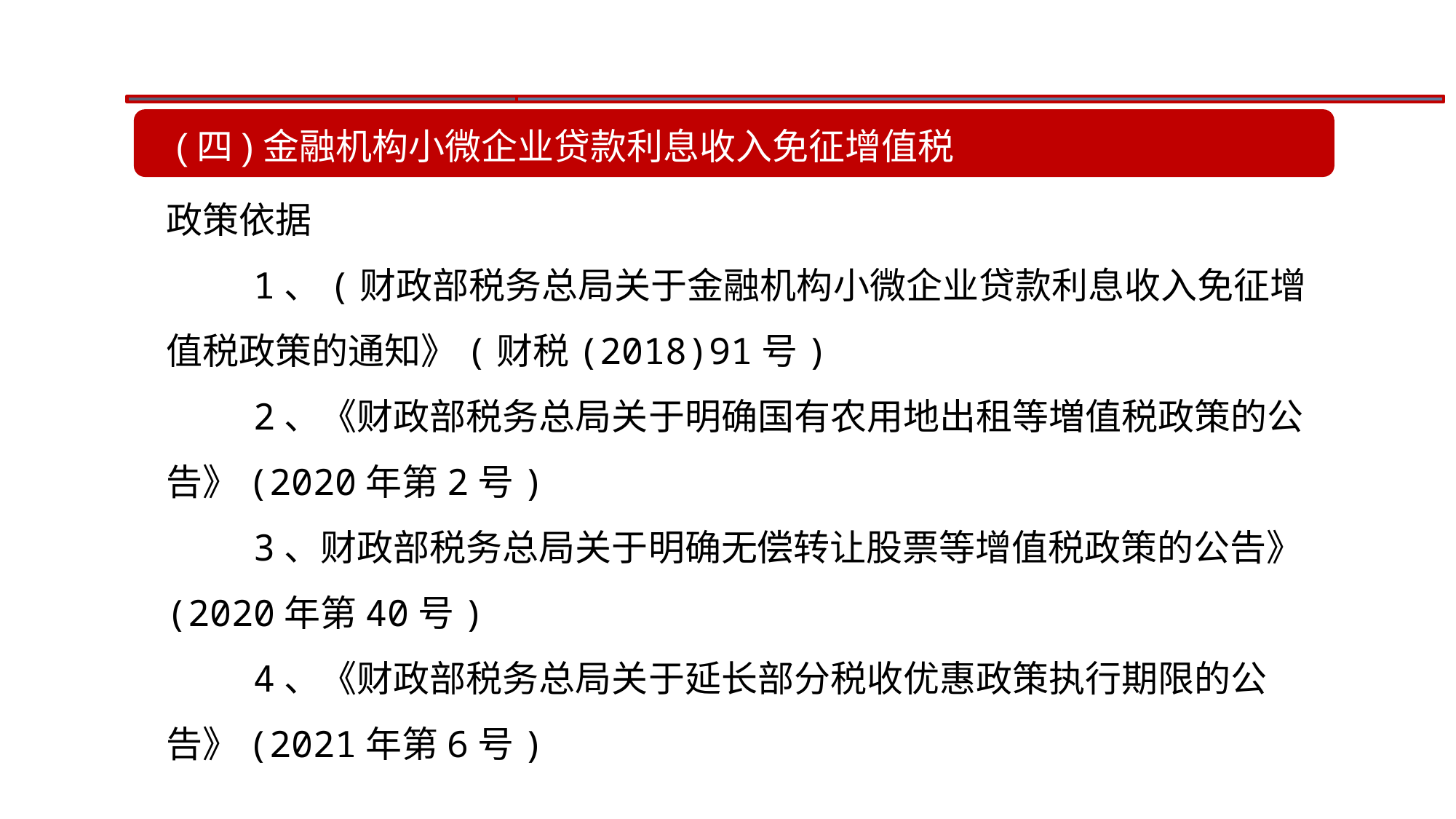

(四)金融机构小微企业贷款利息收入免征增值税
政策依据
    1、(财政部税务总局关于金融机构小微企业贷款利息收入免征增值税政策的通知》(财税(2018)91号)
    2、《财政部税务总局关于明确国有农用地出租等増值税政策的公告》(2020年第2号)
    3、财政部税务总局关于明确无偿转让股票等增值税政策的公告》(2020年第40号)
    4、《财政部税务总局关于延长部分税收优惠政策执行期限的公告》(2021年第6号)